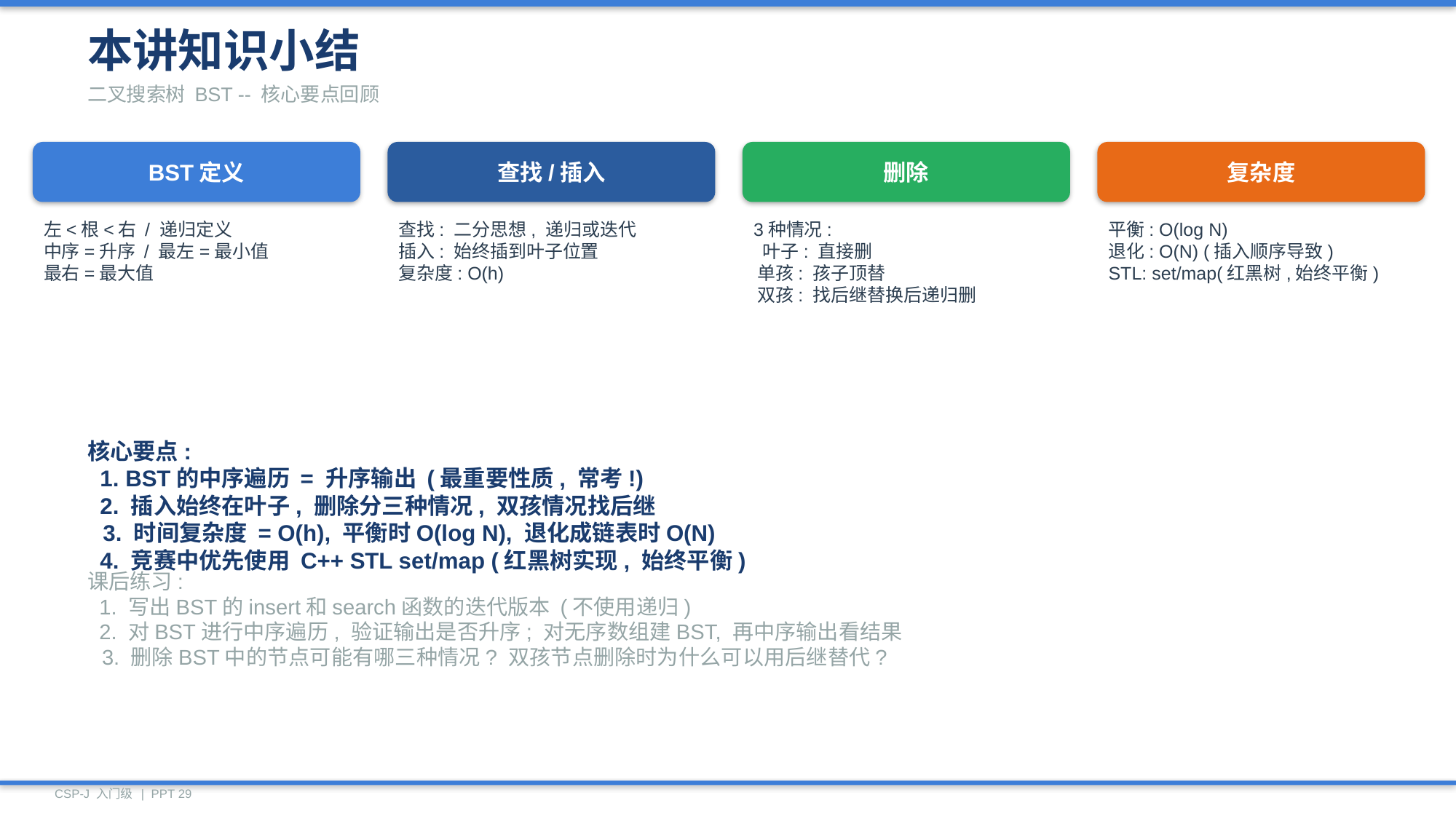

本讲知识小结
二叉搜索树 BST -- 核心要点回顾
BST定义
查找/插入
删除
复杂度
左<根<右 / 递归定义
中序=升序 / 最左=最小值
最右=最大值
查找: 二分思想, 递归或迭代
插入: 始终插到叶子位置
复杂度: O(h)
3种情况:
 叶子: 直接删
 单孩: 孩子顶替
 双孩: 找后继替换后递归删
平衡: O(log N)
退化: O(N) (插入顺序导致)
STL: set/map(红黑树,始终平衡)
核心要点:
  1. BST的中序遍历 = 升序输出 (最重要性质, 常考!)
  2. 插入始终在叶子, 删除分三种情况, 双孩情况找后继
  3. 时间复杂度 = O(h), 平衡时O(log N), 退化成链表时O(N)
  4. 竞赛中优先使用 C++ STL set/map (红黑树实现, 始终平衡)
课后练习:
  1. 写出BST的insert和search函数的迭代版本 (不使用递归)
  2. 对BST进行中序遍历, 验证输出是否升序; 对无序数组建BST, 再中序输出看结果
  3. 删除BST中的节点可能有哪三种情况? 双孩节点删除时为什么可以用后继替代?

CSP-J 入门级  |  PPT 29